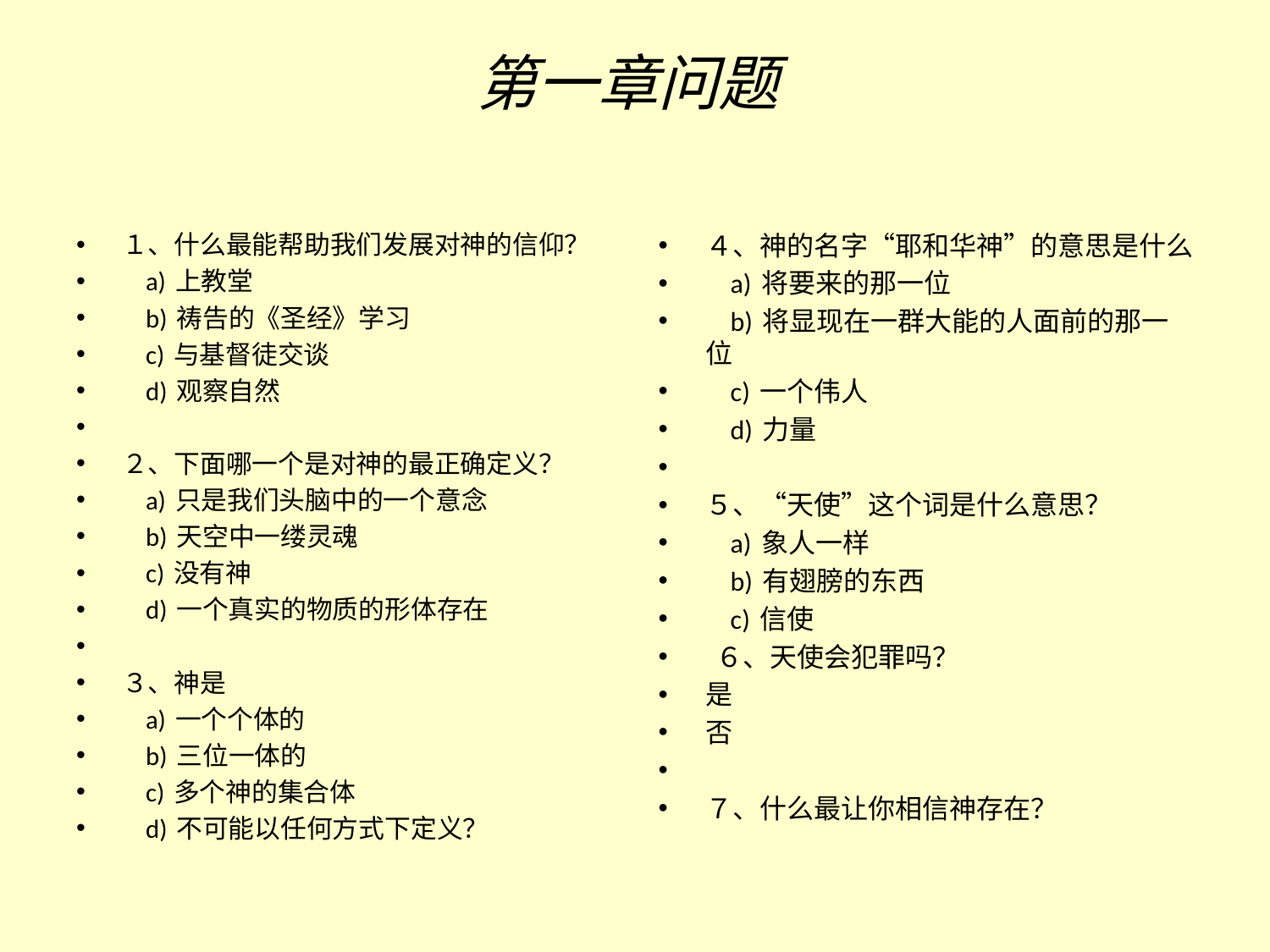

# 第一章问题
１、什么最能帮助我们发展对神的信仰？
    a) 上教堂
    b) 祷告的《圣经》学习
    c) 与基督徒交谈
    d) 观察自然

２、下面哪一个是对神的最正确定义？
    a) 只是我们头脑中的一个意念
    b) 天空中一缕灵魂
    c) 没有神
    d) 一个真实的物质的形体存在

３、神是
    a) 一个个体的
    b) 三位一体的
    c) 多个神的集合体
    d) 不可能以任何方式下定义？

４、神的名字“耶和华神”的意思是什么
    a) 将要来的那一位
    b) 将显现在一群大能的人面前的那一位
    c) 一个伟人
    d) 力量

５、“天使”这个词是什么意思？
    a) 象人一样
    b) 有翅膀的东西
    c) 信使
 ６、天使会犯罪吗？
是
否

７、什么最让你相信神存在？